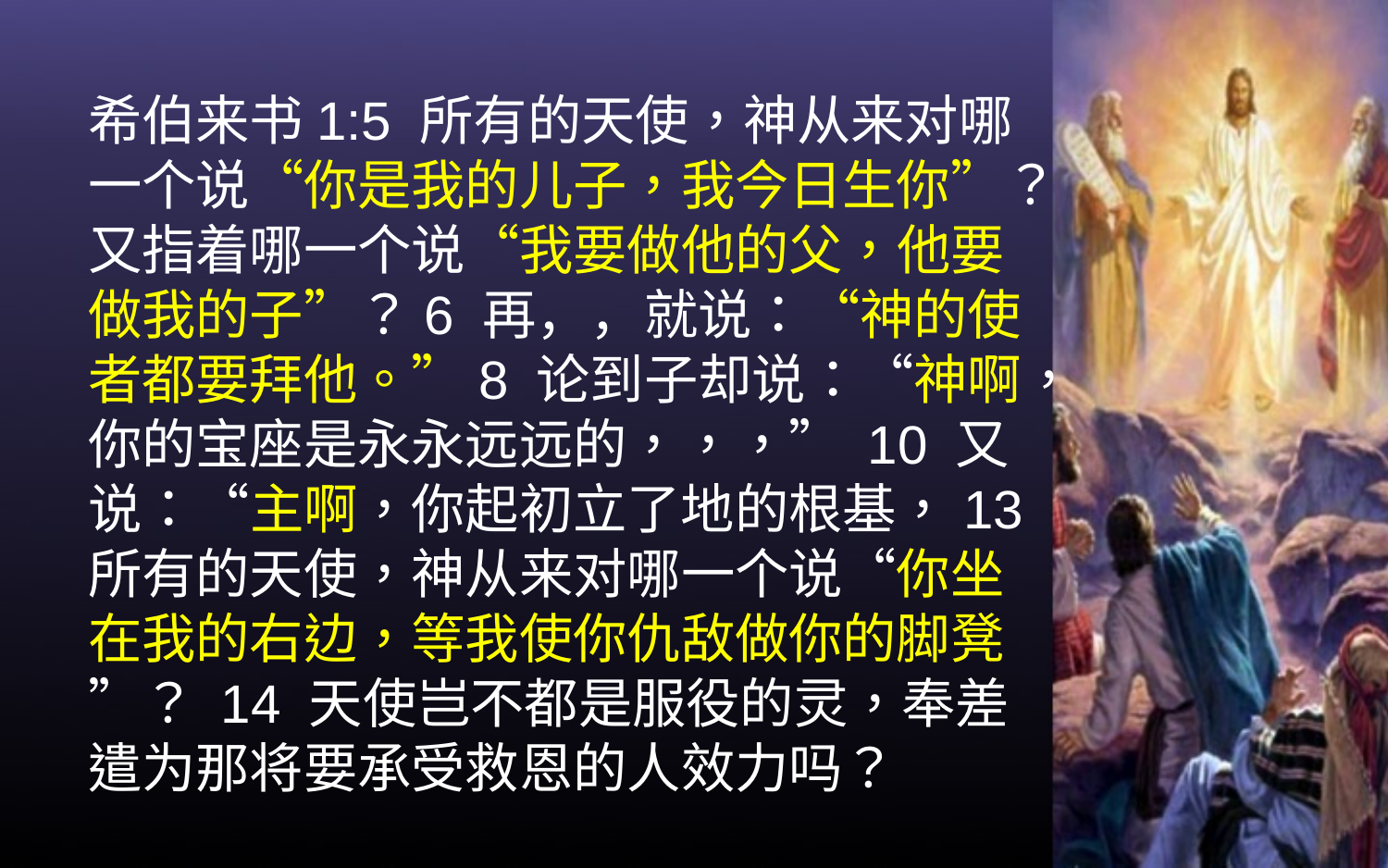

希伯来书1:5 所有的天使，神从来对哪一个说“你是我的儿子，我今日生你”？又指着哪一个说“我要做他的父，他要做我的子”？6 再，，就说：“神的使者都要拜他。”8 论到子却说：“神啊，你的宝座是永永远远的，，，” 10 又说：“主啊，你起初立了地的根基，13 所有的天使，神从来对哪一个说“你坐在我的右边，等我使你仇敌做你的脚凳”？ 14 天使岂不都是服役的灵，奉差遣为那将要承受救恩的人效力吗？